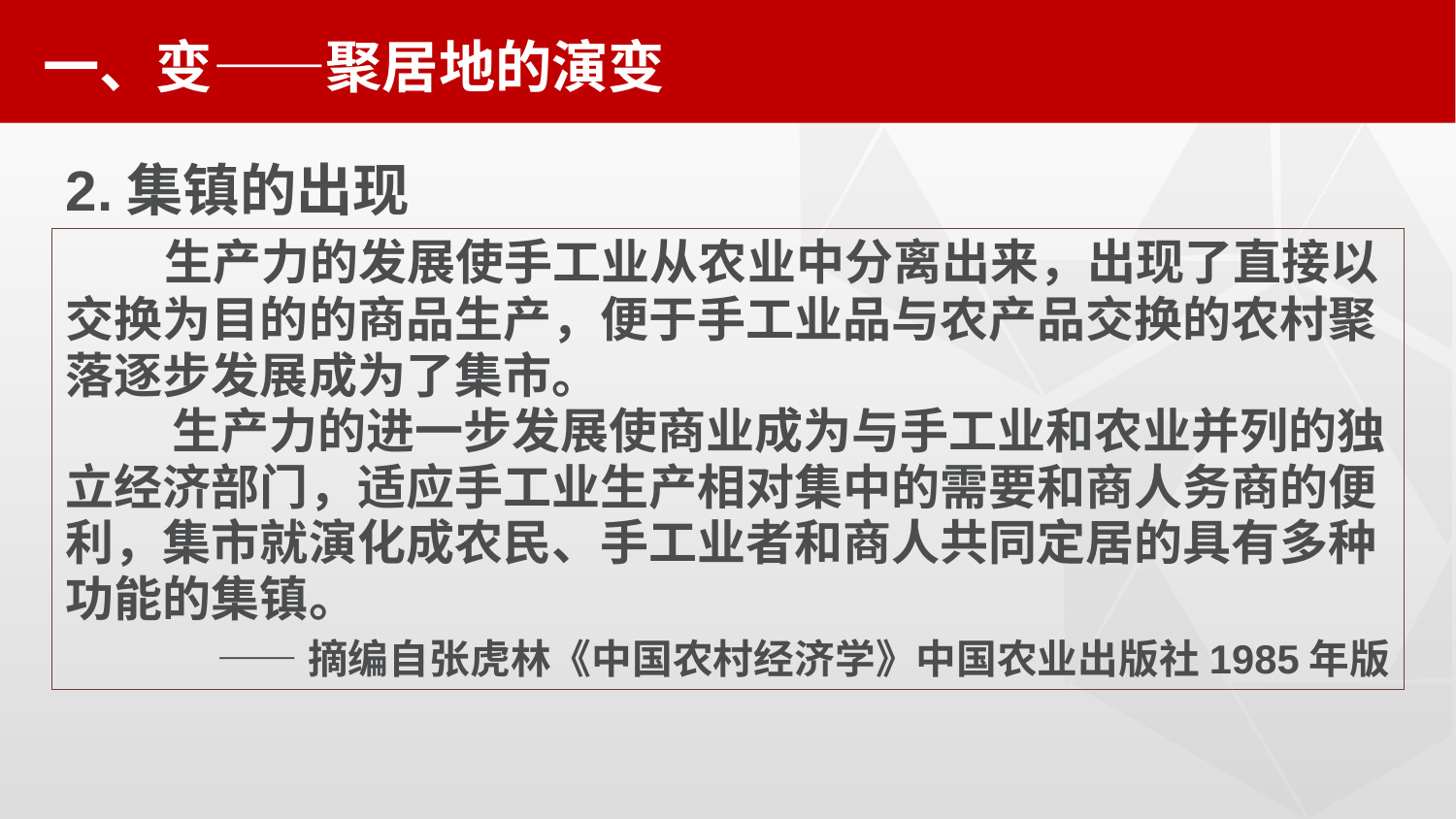

一、变——聚居地的演变
2.集镇的出现
 生产力的发展使手工业从农业中分离出来，出现了直接以交换为目的的商品生产，便于手工业品与农产品交换的农村聚落逐步发展成为了集市。
  生产力的进一步发展使商业成为与手工业和农业并列的独立经济部门，适应手工业生产相对集中的需要和商人务商的便利，集市就演化成农民、手工业者和商人共同定居的具有多种功能的集镇。
——摘编自张虎林《中国农村经济学》中国农业出版社1985年版